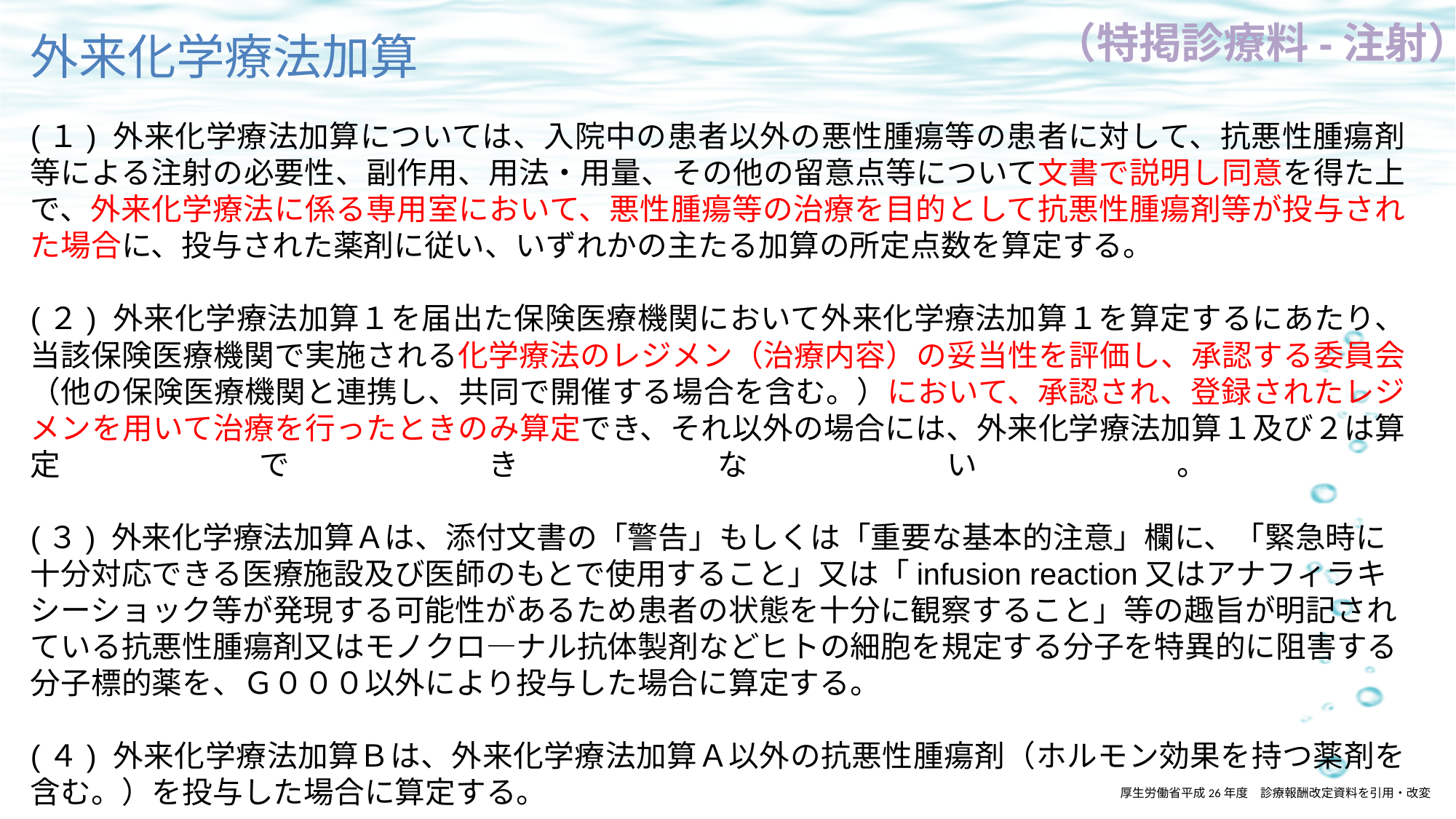

（特掲診療料-注射）
外来化学療法加算
(１) 外来化学療法加算については、入院中の患者以外の悪性腫瘍等の患者に対して、抗悪性腫瘍剤等による注射の必要性、副作用、用法・用量、その他の留意点等について文書で説明し同意を得た上で、外来化学療法に係る専用室において、悪性腫瘍等の治療を目的として抗悪性腫瘍剤等が投与された場合に、投与された薬剤に従い、いずれかの主たる加算の所定点数を算定する。

(２) 外来化学療法加算１を届出た保険医療機関において外来化学療法加算１を算定するにあたり、当該保険医療機関で実施される化学療法のレジメン（治療内容）の妥当性を評価し、承認する委員会（他の保険医療機関と連携し、共同で開催する場合を含む。）において、承認され、登録されたレジメンを用いて治療を行ったときのみ算定でき、それ以外の場合には、外来化学療法加算１及び２は算定できない。
(３) 外来化学療法加算Ａは、添付文書の「警告」もしくは「重要な基本的注意」欄に、「緊急時に十分対応できる医療施設及び医師のもとで使用すること」又は「infusion reaction又はアナフィラキシーショック等が発現する可能性があるため患者の状態を十分に観察すること」等の趣旨が明記されている抗悪性腫瘍剤又はモノクロ―ナル抗体製剤などヒトの細胞を規定する分子を特異的に阻害する分子標的薬を、Ｇ０００以外により投与した場合に算定する。
(４) 外来化学療法加算Ｂは、外来化学療法加算Ａ以外の抗悪性腫瘍剤（ホルモン効果を持つ薬剤を含む。）を投与した場合に算定する。
厚生労働省平成26年度　診療報酬改定資料を引用・改変